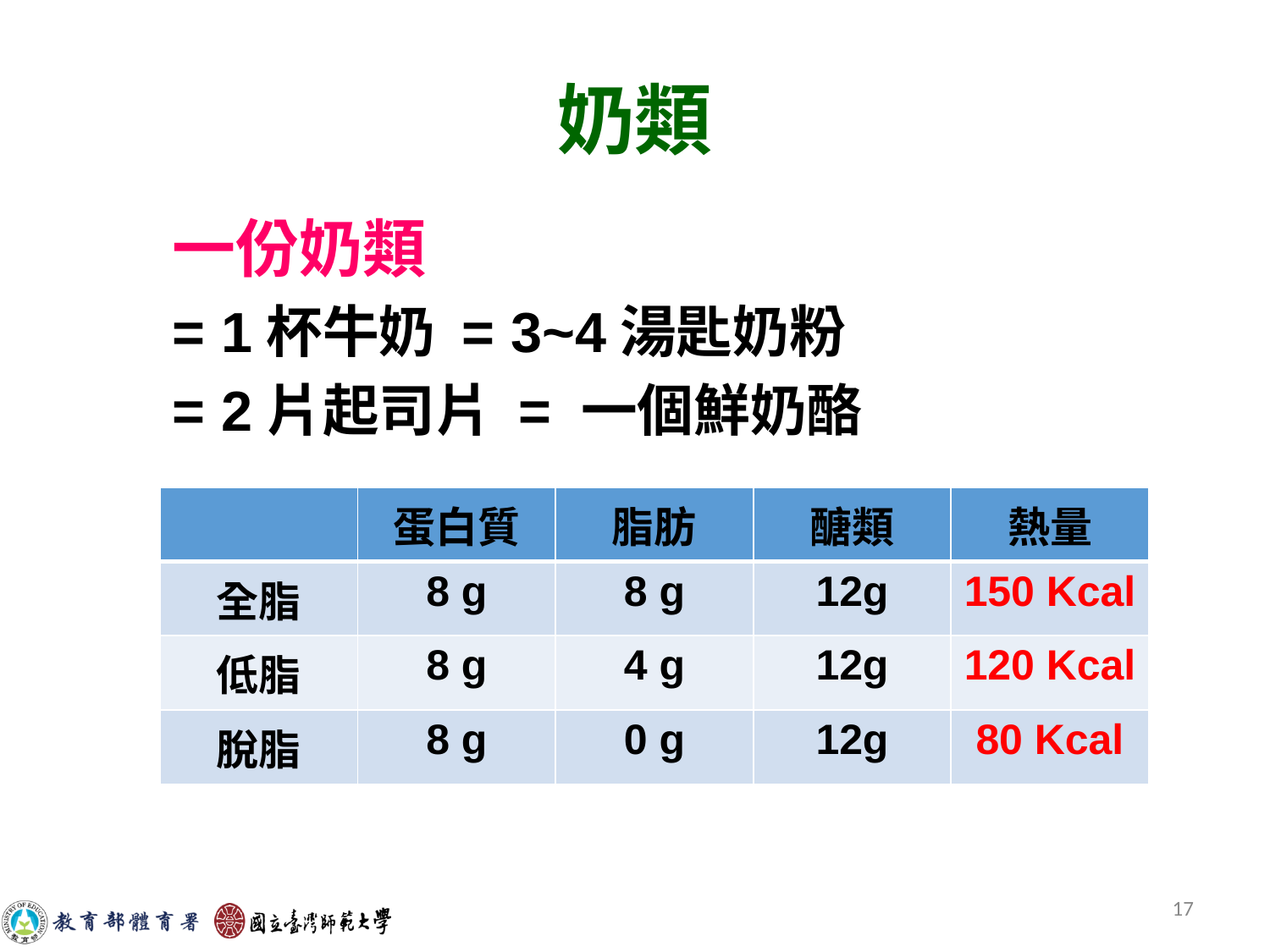

# 奶類
一份奶類
= 1杯牛奶 = 3~4湯匙奶粉
= 2片起司片 = 一個鮮奶酪
|  | 蛋白質 | 脂肪 | 醣類 | 熱量 |
| --- | --- | --- | --- | --- |
| 全脂 | 8 g | 8 g | 12g | 150 Kcal |
| 低脂 | 8 g | 4 g | 12g | 120 Kcal |
| 脫脂 | 8 g | 0 g | 12g | 80 Kcal |
17